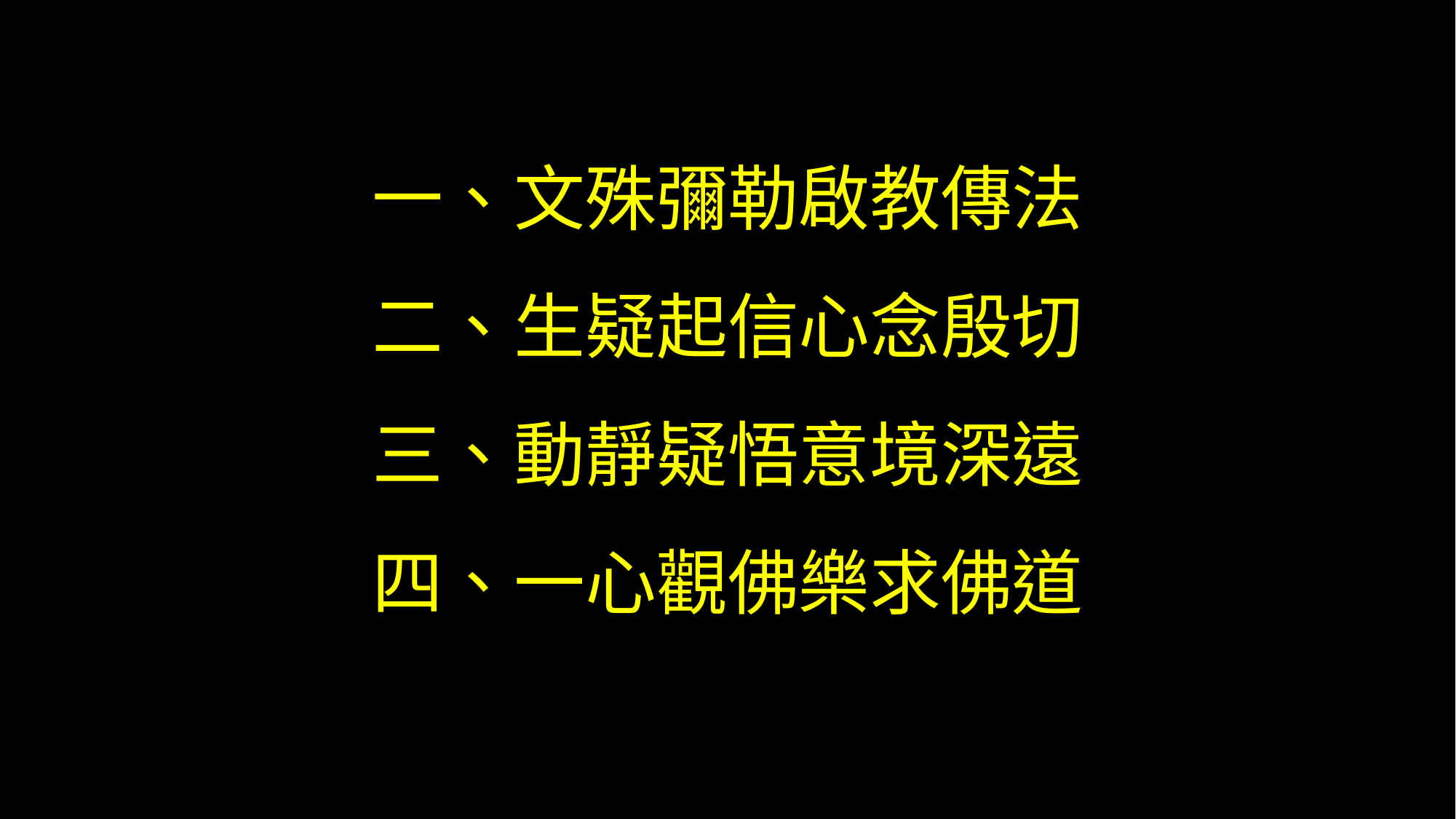

# 一、文殊彌勒啟教傳法 二、生疑起信心念殷切 三、動靜疑悟意境深遠 四、一心觀佛樂求佛道